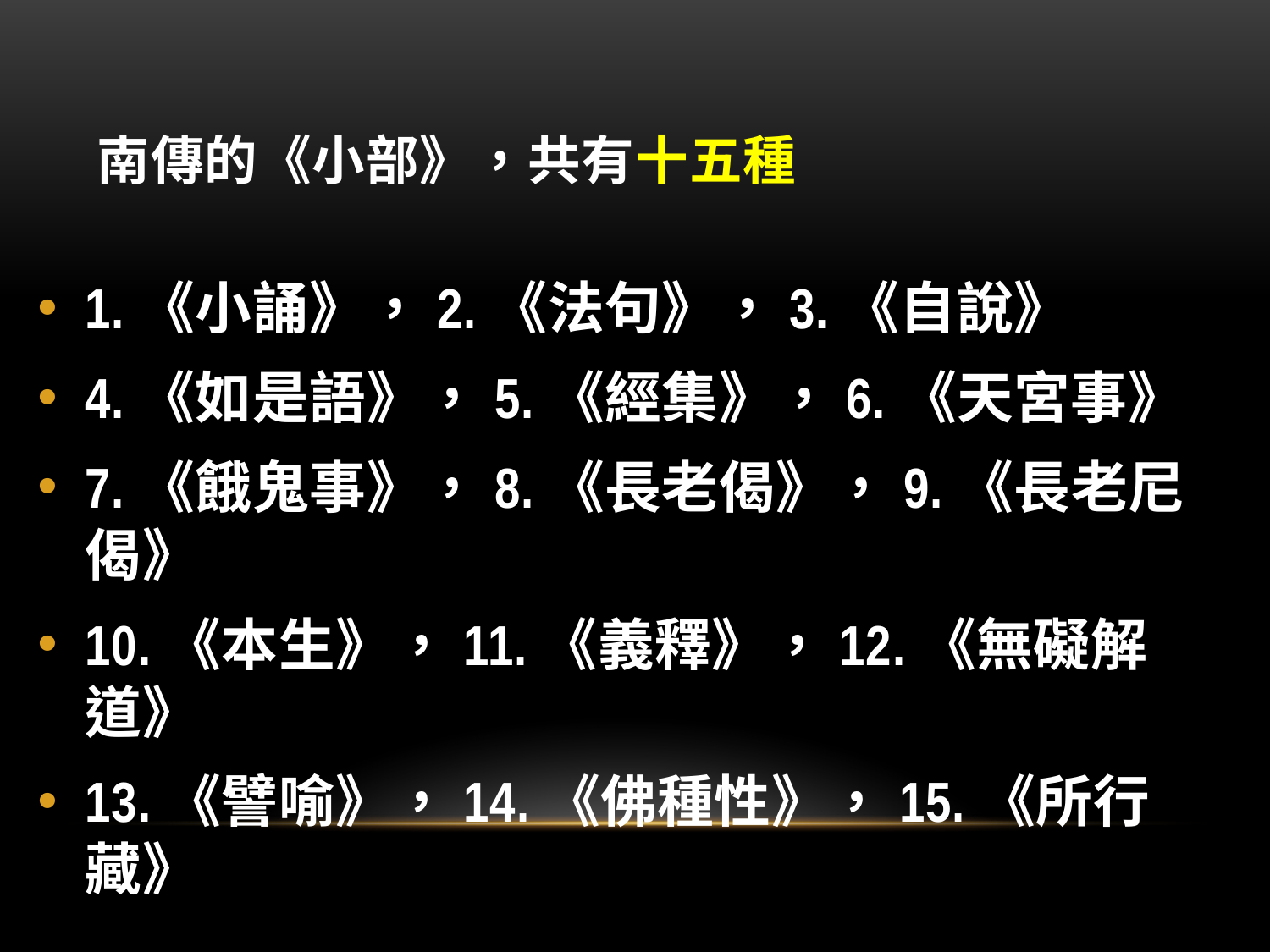

# 南傳的《小部》，共有十五種
1.《小誦》，2.《法句》，3.《自說》
4.《如是語》，5.《經集》，6.《天宮事》
7.《餓鬼事》，8.《長老偈》，9.《長老尼偈》
10.《本生》，11.《義釋》，12.《無礙解道》
13.《譬喻》，14.《佛種性》，15.《所行藏》